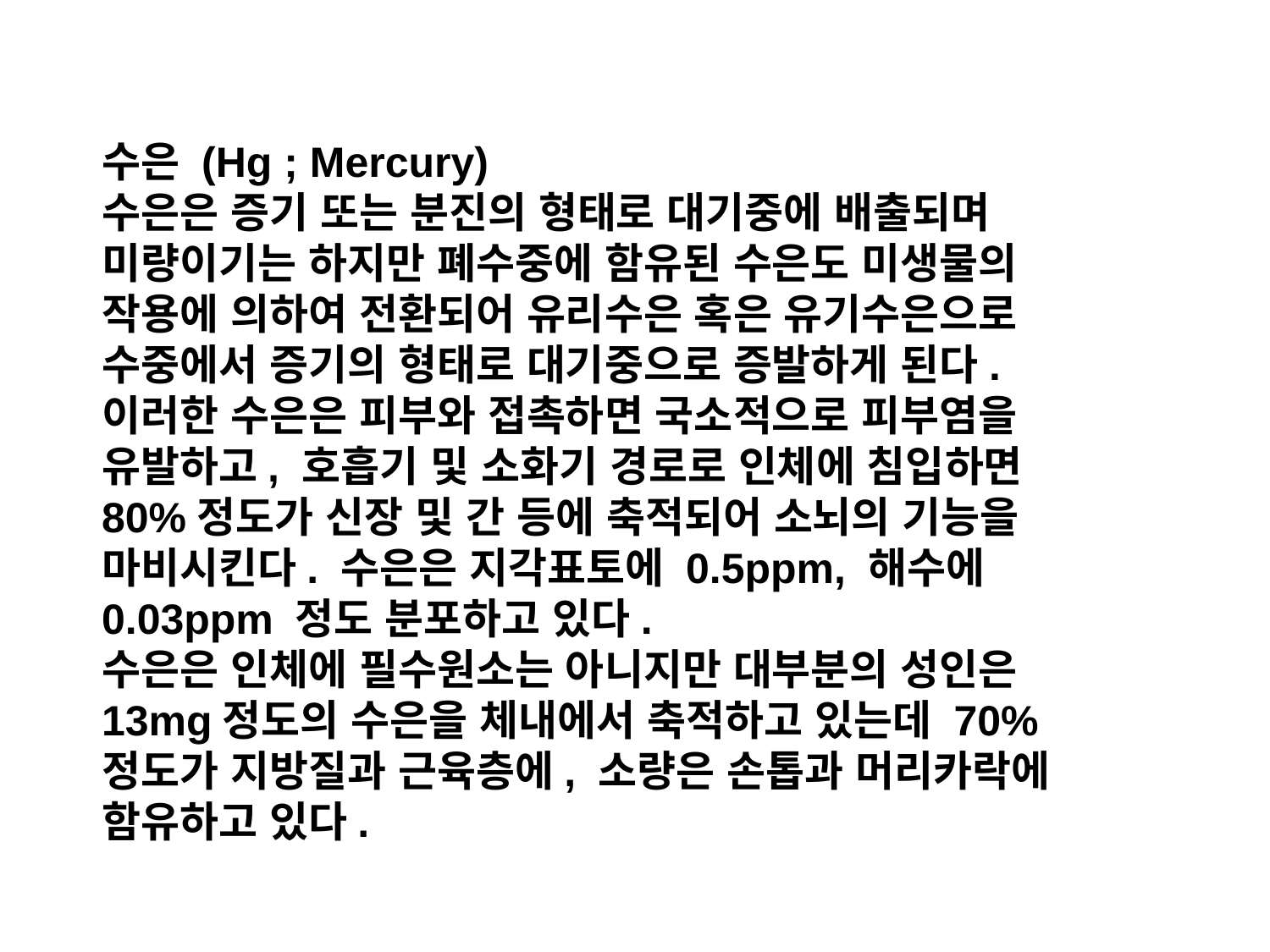

수은 (Hg ; Mercury)
수은은 증기 또는 분진의 형태로 대기중에 배출되며 미량이기는 하지만 폐수중에 함유된 수은도 미생물의 작용에 의하여 전환되어 유리수은 혹은 유기수은으로 수중에서 증기의 형태로 대기중으로 증발하게 된다. 이러한 수은은 피부와 접촉하면 국소적으로 피부염을 유발하고, 호흡기 및 소화기 경로로 인체에 침입하면 80%정도가 신장 및 간 등에 축적되어 소뇌의 기능을 마비시킨다. 수은은 지각표토에 0.5ppm, 해수에 0.03ppm 정도 분포하고 있다.
수은은 인체에 필수원소는 아니지만 대부분의 성인은 13mg정도의 수은을 체내에서 축적하고 있는데 70%정도가 지방질과 근육층에, 소량은 손톱과 머리카락에 함유하고 있다.